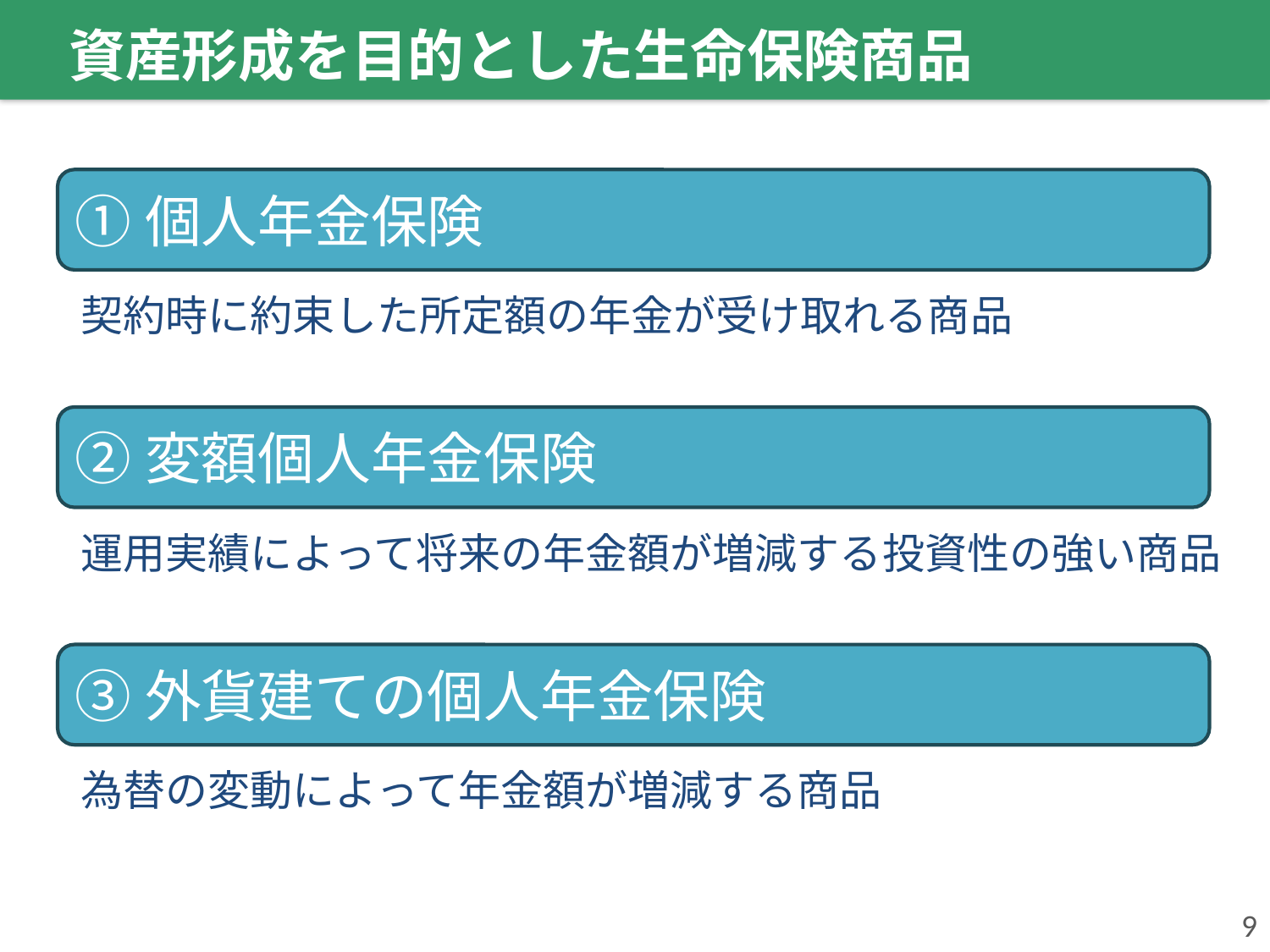

資産形成を目的とした生命保険商品
①個人年金保険
契約時に約束した所定額の年金が受け取れる商品
②変額個人年金保険
運用実績によって将来の年金額が増減する投資性の強い商品
③外貨建ての個人年金保険
為替の変動によって年金額が増減する商品
9